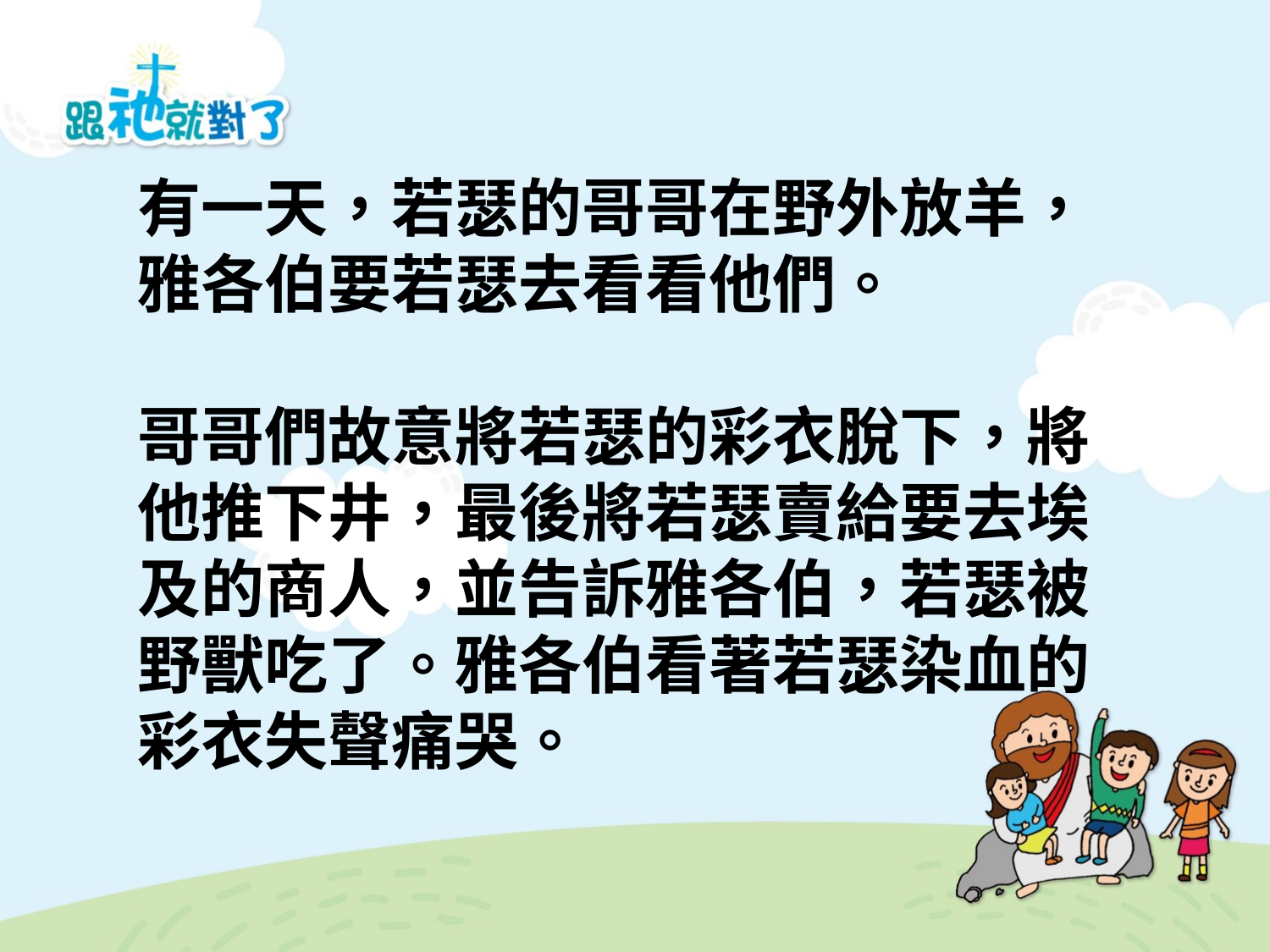

有一天，若瑟的哥哥在野外放羊，雅各伯要若瑟去看看他們。

哥哥們故意將若瑟的彩衣脫下，將他推下井，最後將若瑟賣給要去埃及的商人，並告訴雅各伯，若瑟被野獸吃了。雅各伯看著若瑟染血的彩衣失聲痛哭。